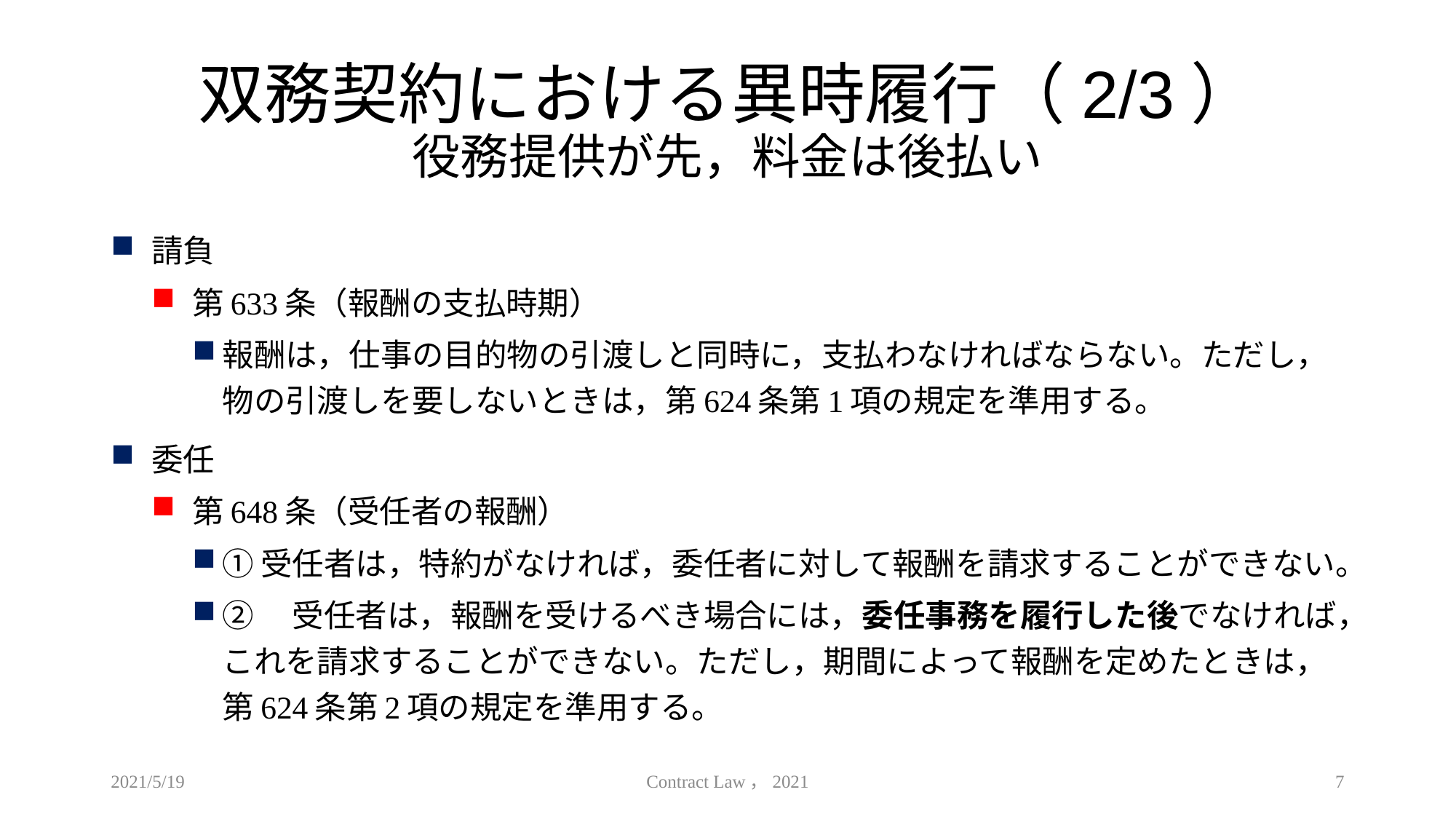

# 双務契約における異時履行（2/3） 役務提供が先，料金は後払い
請負
第633条（報酬の支払時期）
報酬は，仕事の目的物の引渡しと同時に，支払わなければならない。ただし，物の引渡しを要しないときは，第624条第1項の規定を準用する。
委任
第648条（受任者の報酬）
①受任者は，特約がなければ，委任者に対して報酬を請求することができない。
②　受任者は，報酬を受けるべき場合には，委任事務を履行した後でなければ，これを請求することができない。ただし，期間によって報酬を定めたときは，第624条第2項の規定を準用する。

2021/5/19
Contract Law，2021
7